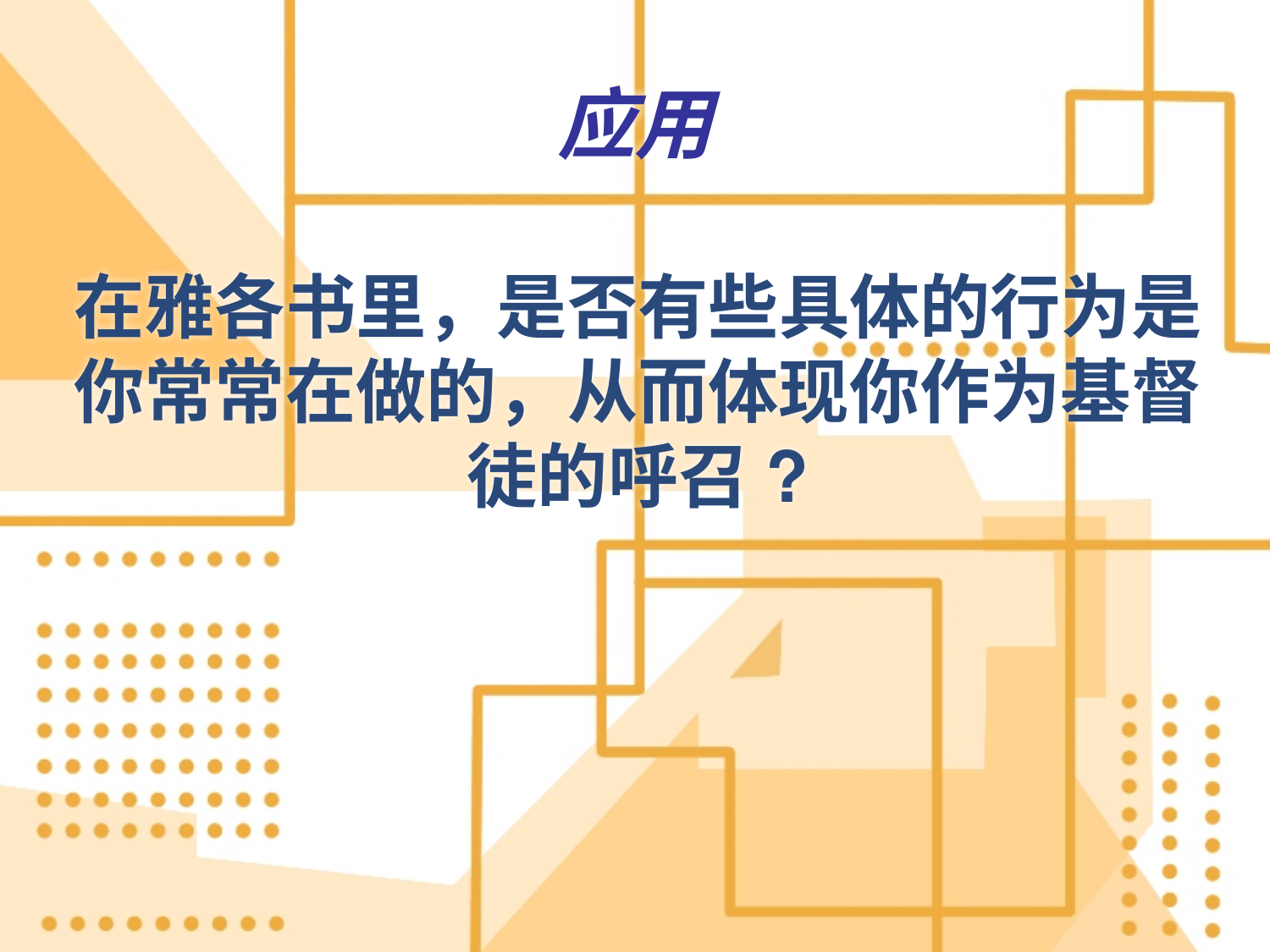

# 应用
在雅各书里，是否有些具体的行为是你常常在做的，从而体现你作为基督徒的呼召?